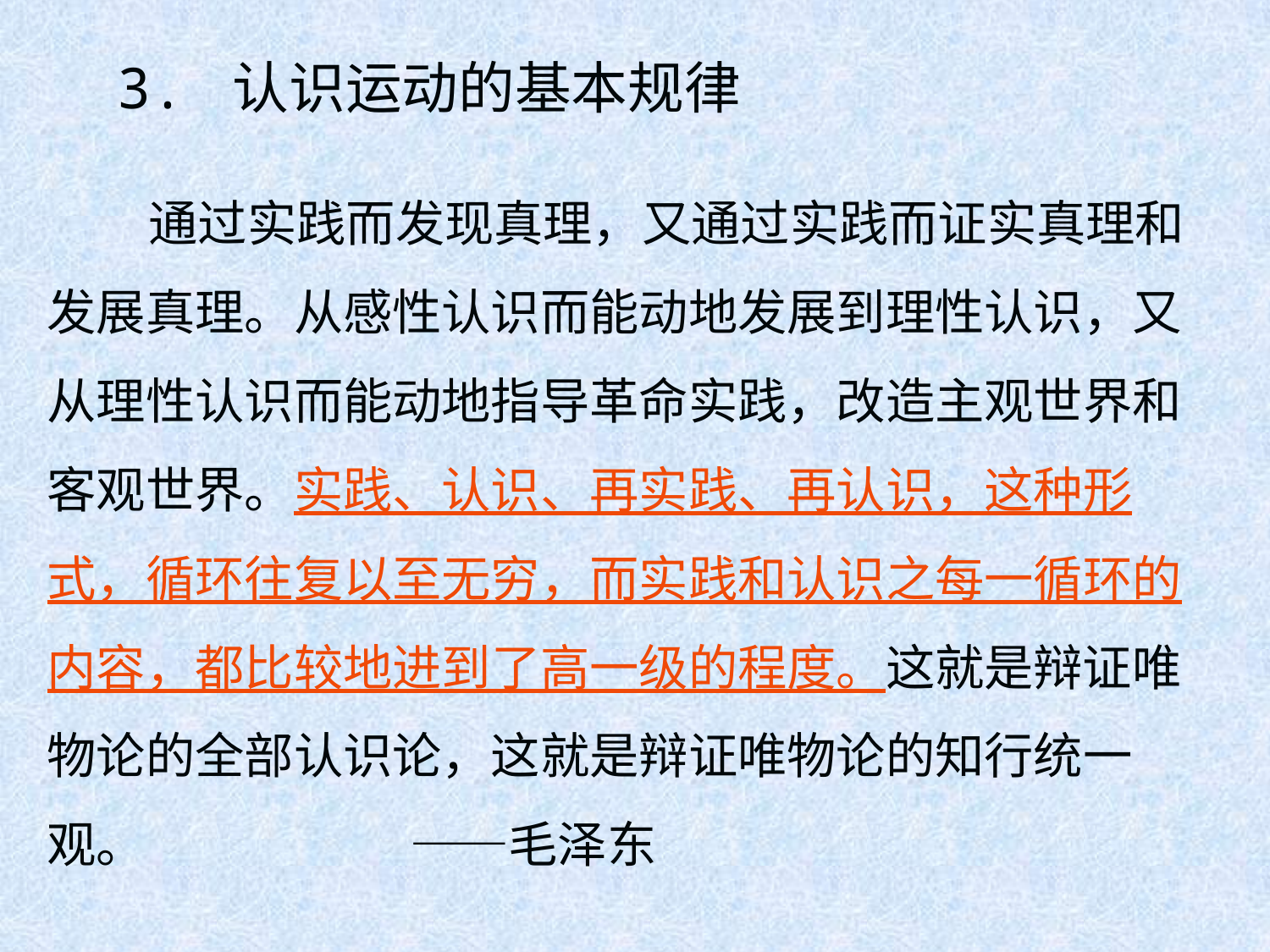

3. 认识运动的基本规律
        通过实践而发现真理，又通过实践而证实真理和发展真理。从感性认识而能动地发展到理性认识，又从理性认识而能动地指导革命实践，改造主观世界和客观世界。实践、认识、再实践、再认识，这种形式，循环往复以至无穷，而实践和认识之每一循环的内容，都比较地进到了高一级的程度。这就是辩证唯物论的全部认识论，这就是辩证唯物论的知行统一观。                        ——毛泽东